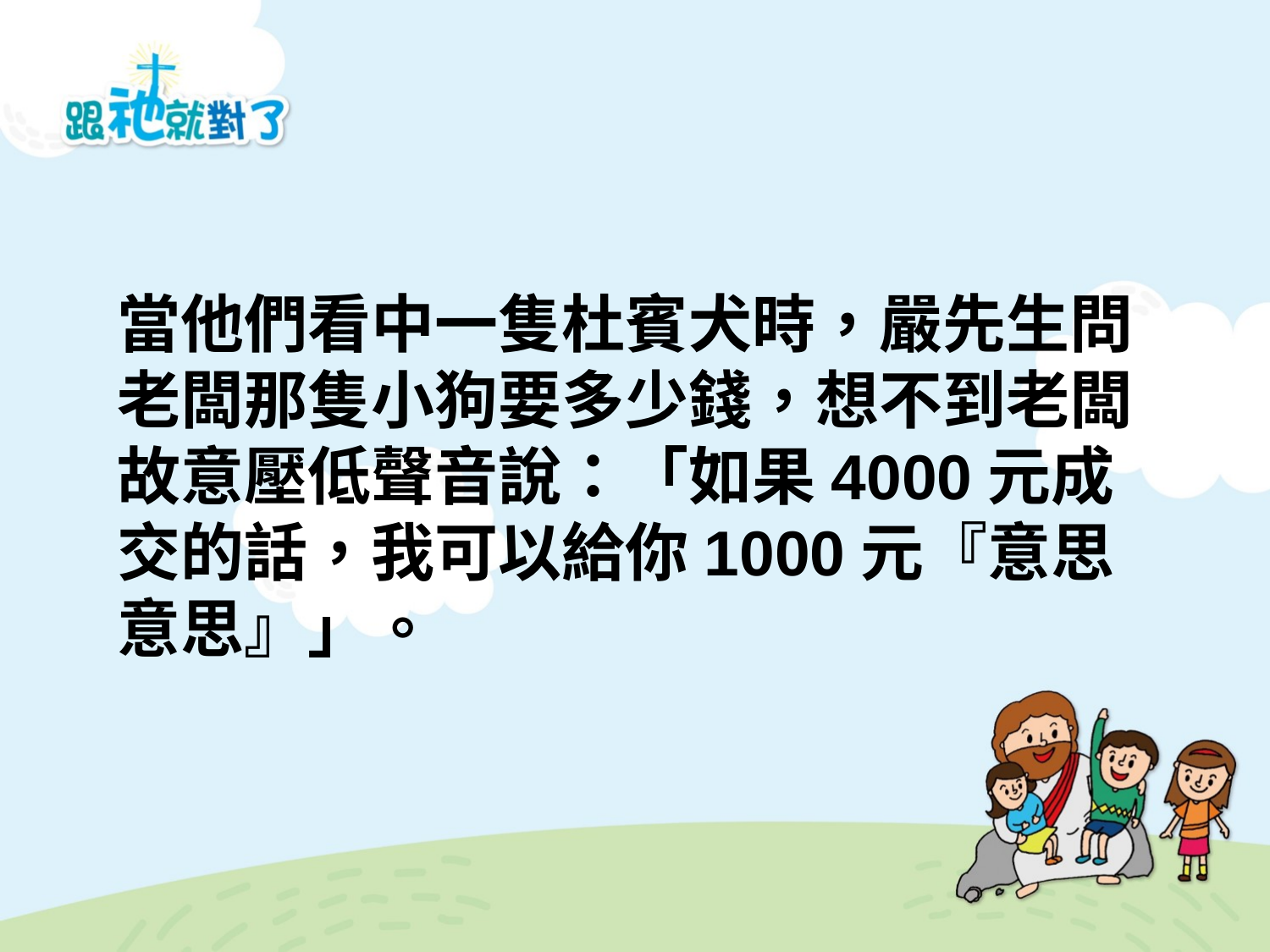

當他們看中一隻杜賓犬時，嚴先生問老闆那隻小狗要多少錢，想不到老闆故意壓低聲音說：「如果4000元成交的話，我可以給你1000元『意思意思』」。